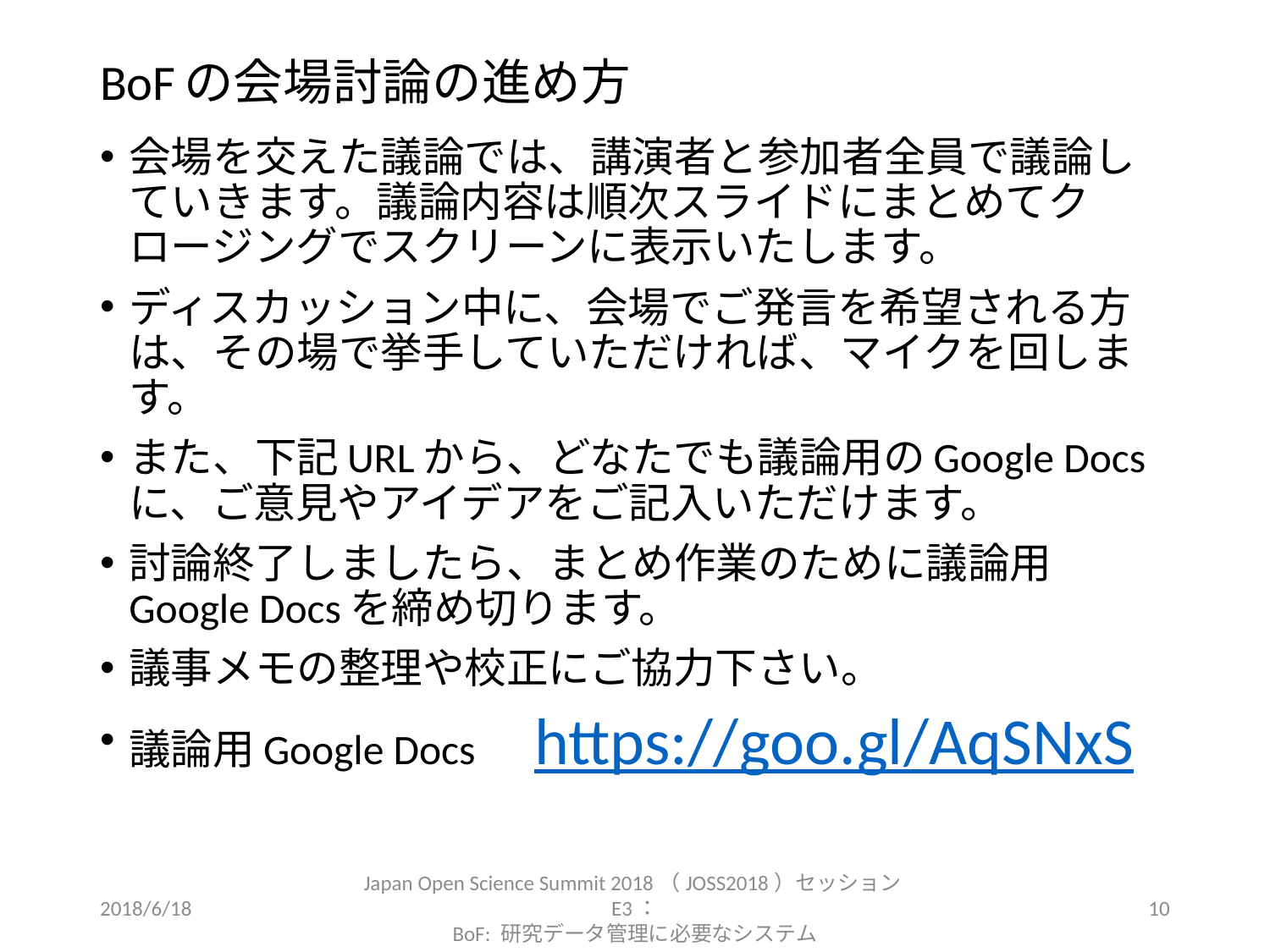

# BoFの会場討論の進め方
会場を交えた議論では、講演者と参加者全員で議論していきます。議論内容は順次スライドにまとめてクロージングでスクリーンに表示いたします。
ディスカッション中に、会場でご発言を希望される方は、その場で挙手していただければ、マイクを回します。
また、下記URLから、どなたでも議論用のGoogle Docsに、ご意見やアイデアをご記入いただけます。
討論終了しましたら、まとめ作業のために議論用Google Docsを締め切ります。
議事メモの整理や校正にご協力下さい。
議論用Google Docs　https://goo.gl/AqSNxS
2018/6/18
Japan Open Science Summit 2018（JOSS2018）セッションE3：
BoF: 研究データ管理に必要なシステム
10